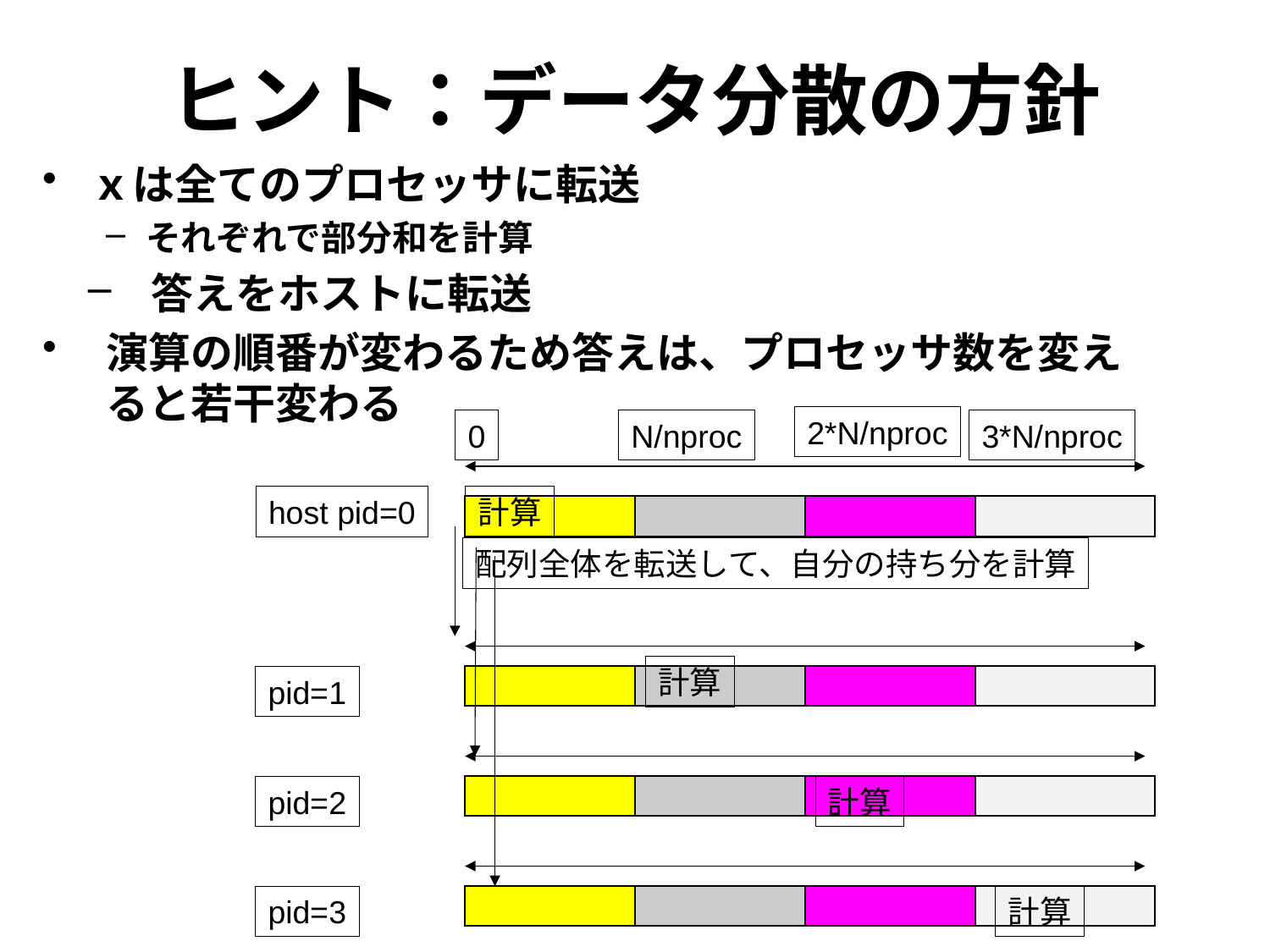

# ヒント：データ分散の方針
ｘは全てのプロセッサに転送
それぞれで部分和を計算
答えをホストに転送
演算の順番が変わるため答えは、プロセッサ数を変えると若干変わる

2*N/nproc
0
N/nproc
3*N/nproc
host pid=0
計算

配列全体を転送して、自分の持ち分を計算
計算
pid=1

pid=2

計算

pid=3

計算